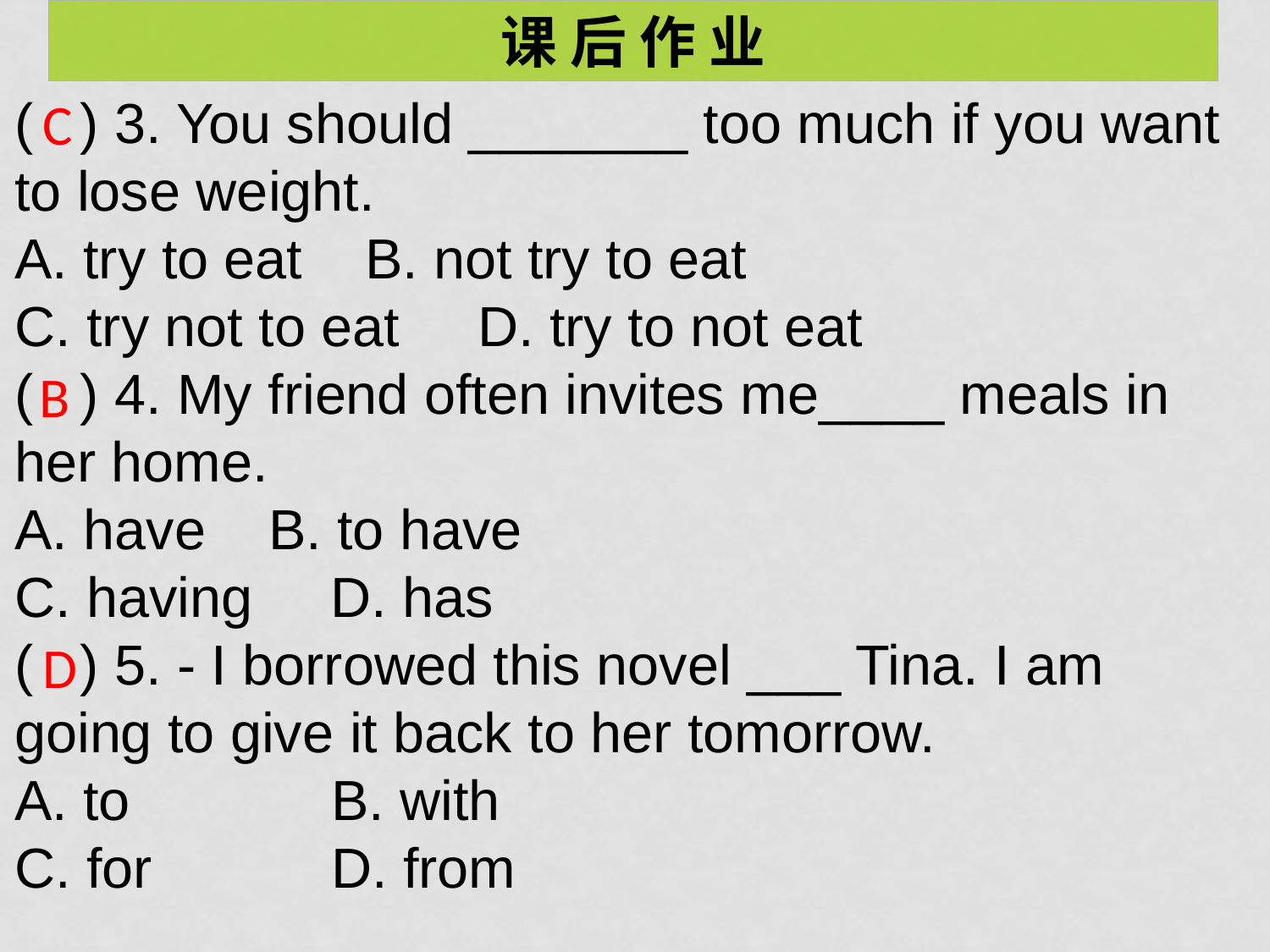

课 后 作 业
(   ) 3. You should _______ too much if you want to lose weight.
A. try to eat    B. not try to eat
C. try not to eat     D. try to not eat
(   ) 4. My friend often invites me____ meals in her home.
A. have   	B. to have
C. having     D. has
(   ) 5. - I borrowed this novel ___ Tina. I am going to give it back to her tomorrow.
A. to  	    B. with
C. for  	    D. from
C
B
D